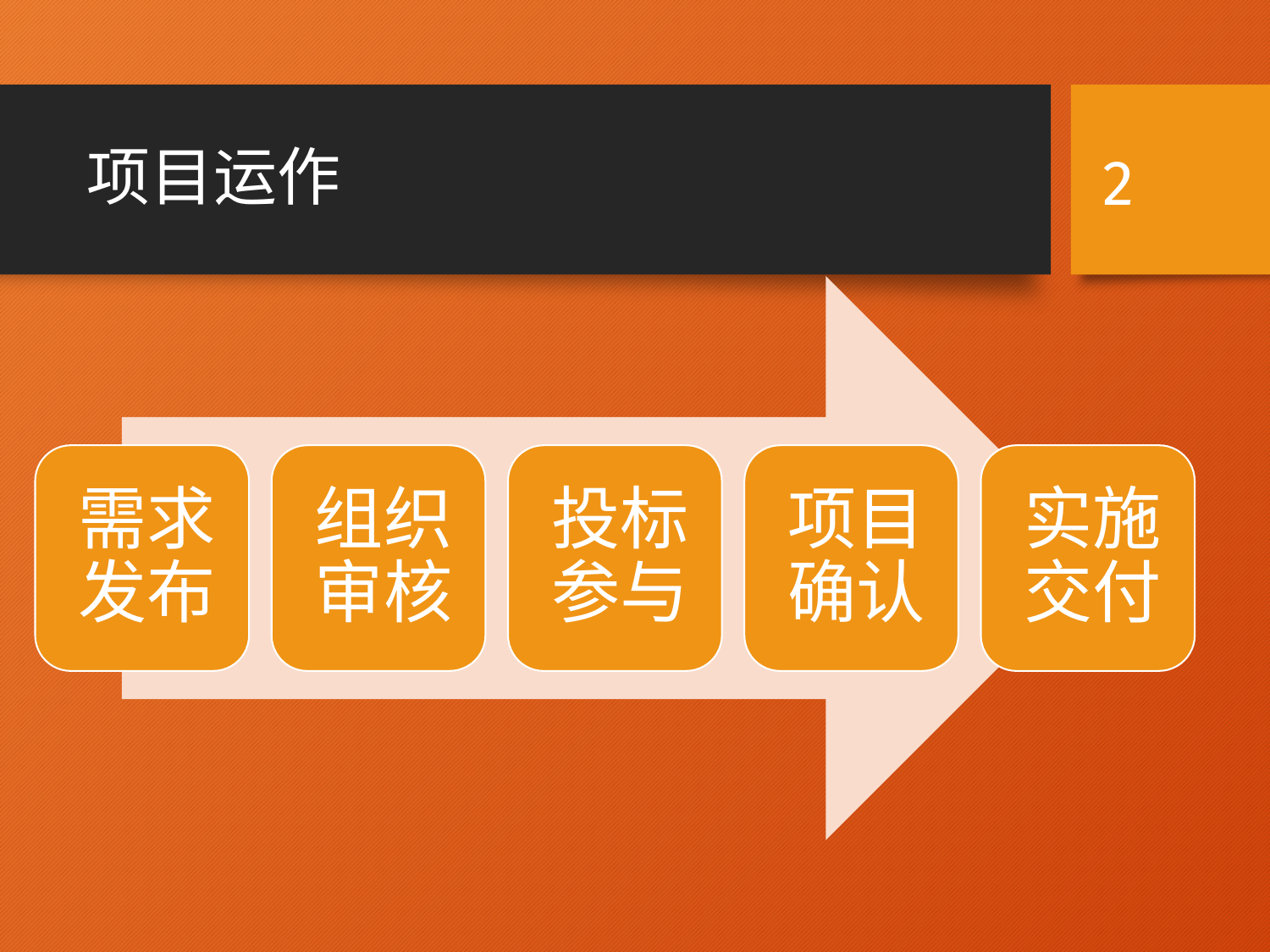

# 项目运作
2
需求发布
组织审核
投标参与
项目确认
实施交付